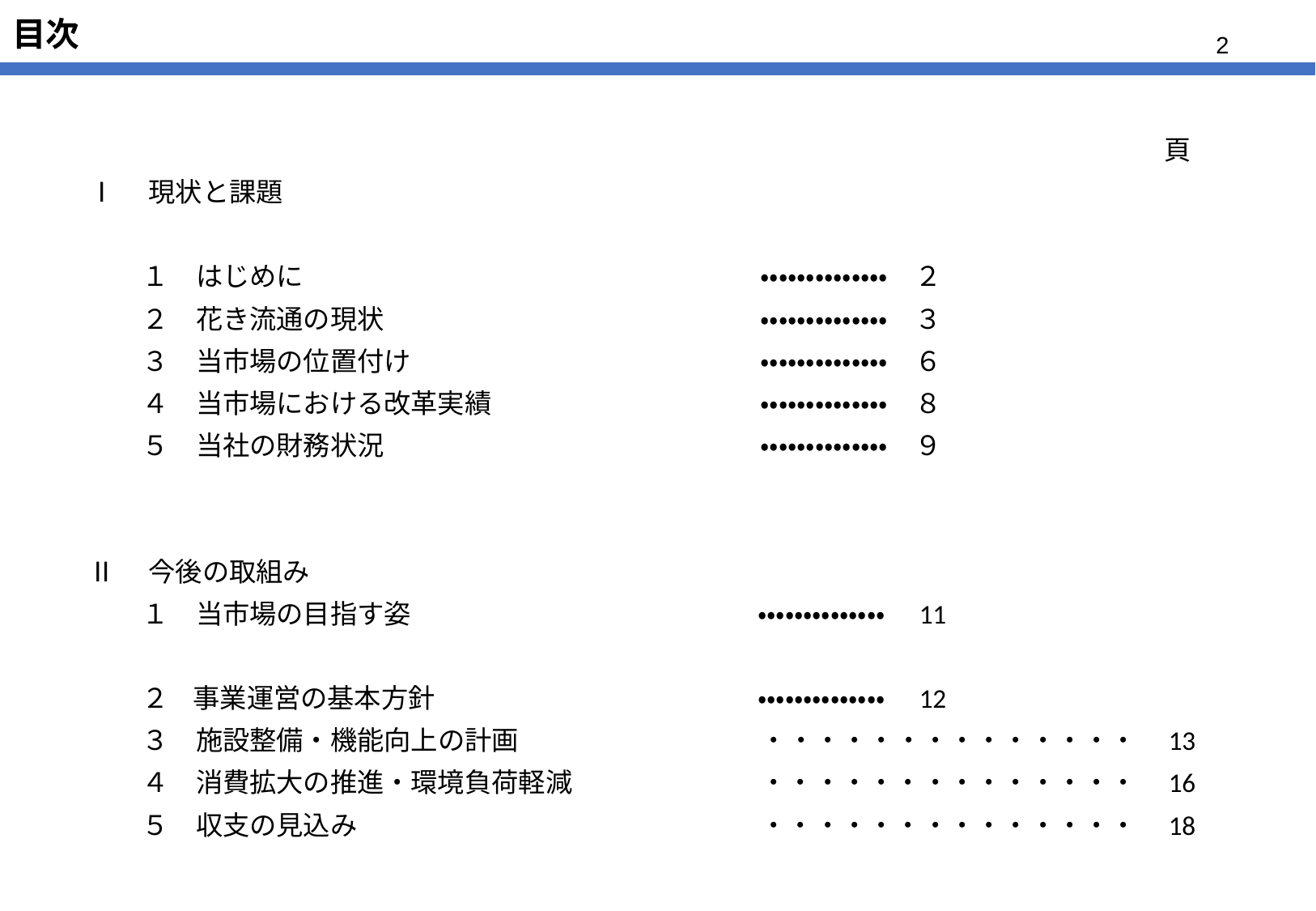

# 目次
　　　　　　　　　　　　　　　　　　　　　　　　　　　　　　　　　　　　　　　　　　　　　頁
Ⅰ　現状と課題
　　１　はじめに　　　　　　　　　　　　　　　　　・・・・・・・・・・・・・・　２
　　２　花き流通の現状　　　　　　　　　　　　　　・・・・・・・・・・・・・・　３
　　３　当市場の位置付け　　　　　　　　　　　　　・・・・・・・・・・・・・・　６
　　４　当市場における改革実績　　　　　　　　　　・・・・・・・・・・・・・・　８
　　５　当社の財務状況　　　　　　　　　　　　　　・・・・・・・・・・・・・・　９

Ⅱ　今後の取組み
　　１　当市場の目指す姿　　　　　　　　　　　　    ・・・・・・・・・・・・・・　11
　　２    事業運営の基本方針　　　　　　　　　　　　・・・・・・・・・・・・・・　12
　　３　施設整備・機能向上の計画　　　　　　　　　・・・・・・・・・・・・・・    13
　　４　消費拡大の推進・環境負荷軽減　　　　　　　・・・・・・・・・・・・・・    16
　　５　収支の見込み　　　　　　　　　　　　　　　・・・・・・・・・・・・・・    18